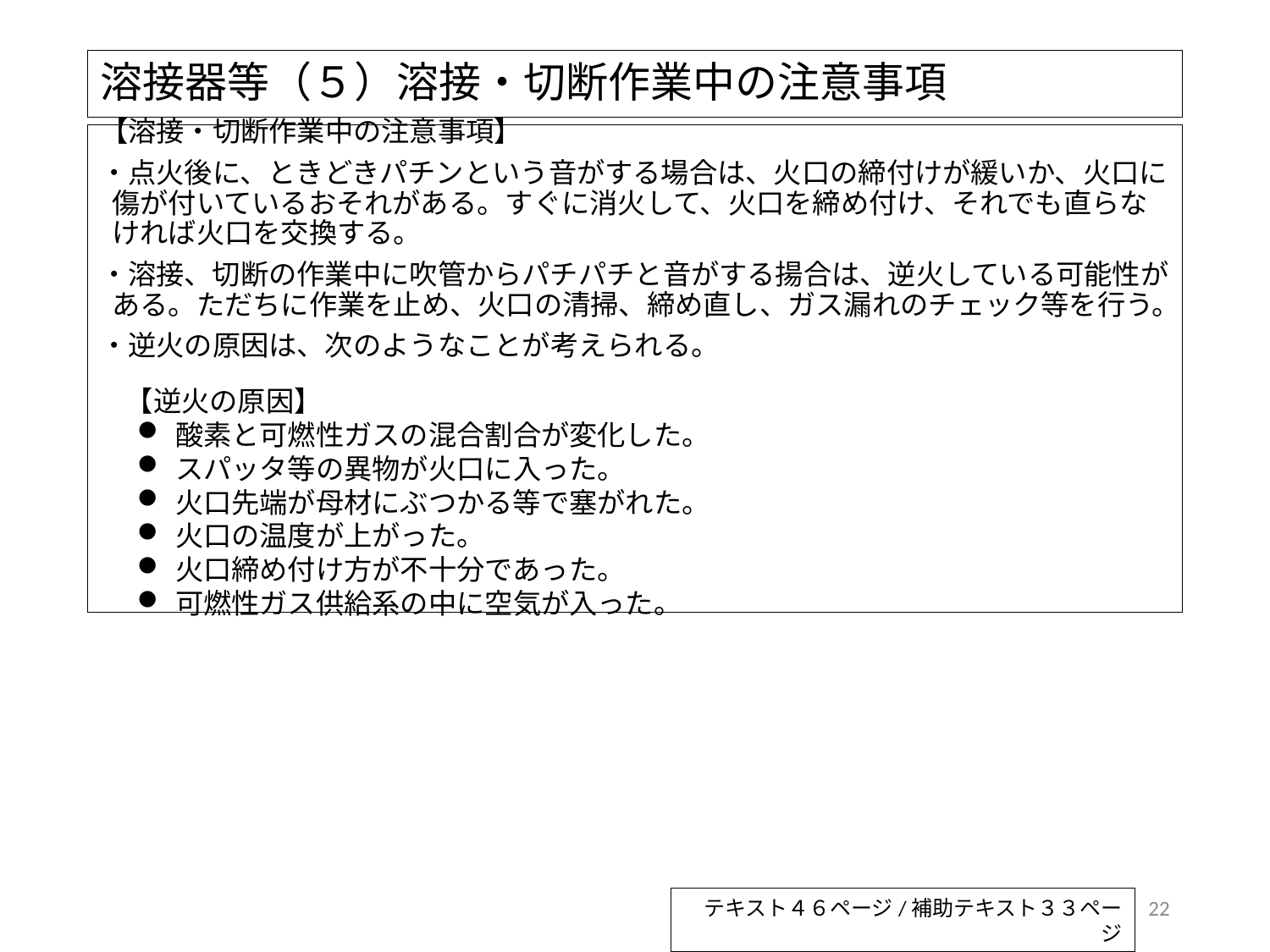

# 溶接器等（５）溶接・切断作業中の注意事項
【溶接・切断作業中の注意事項】
・点火後に、ときどきパチンという音がする場合は、火口の締付けが緩いか、火口に傷が付いているおそれがある。すぐに消火して、火口を締め付け、それでも直らなければ火口を交換する。
・溶接、切断の作業中に吹管からパチパチと音がする揚合は、逆火している可能性がある。ただちに作業を止め、火口の清掃、締め直し、ガス漏れのチェック等を行う。
・逆火の原因は、次のようなことが考えられる。

【逆火の原因】
酸素と可燃性ガスの混合割合が変化した。
スパッタ等の異物が火口に入った。
火口先端が母材にぶつかる等で塞がれた。
火口の温度が上がった。
火口締め付け方が不十分であった。
可燃性ガス供給系の中に空気が入った。
22
テキスト４６ページ/補助テキスト３３ページ